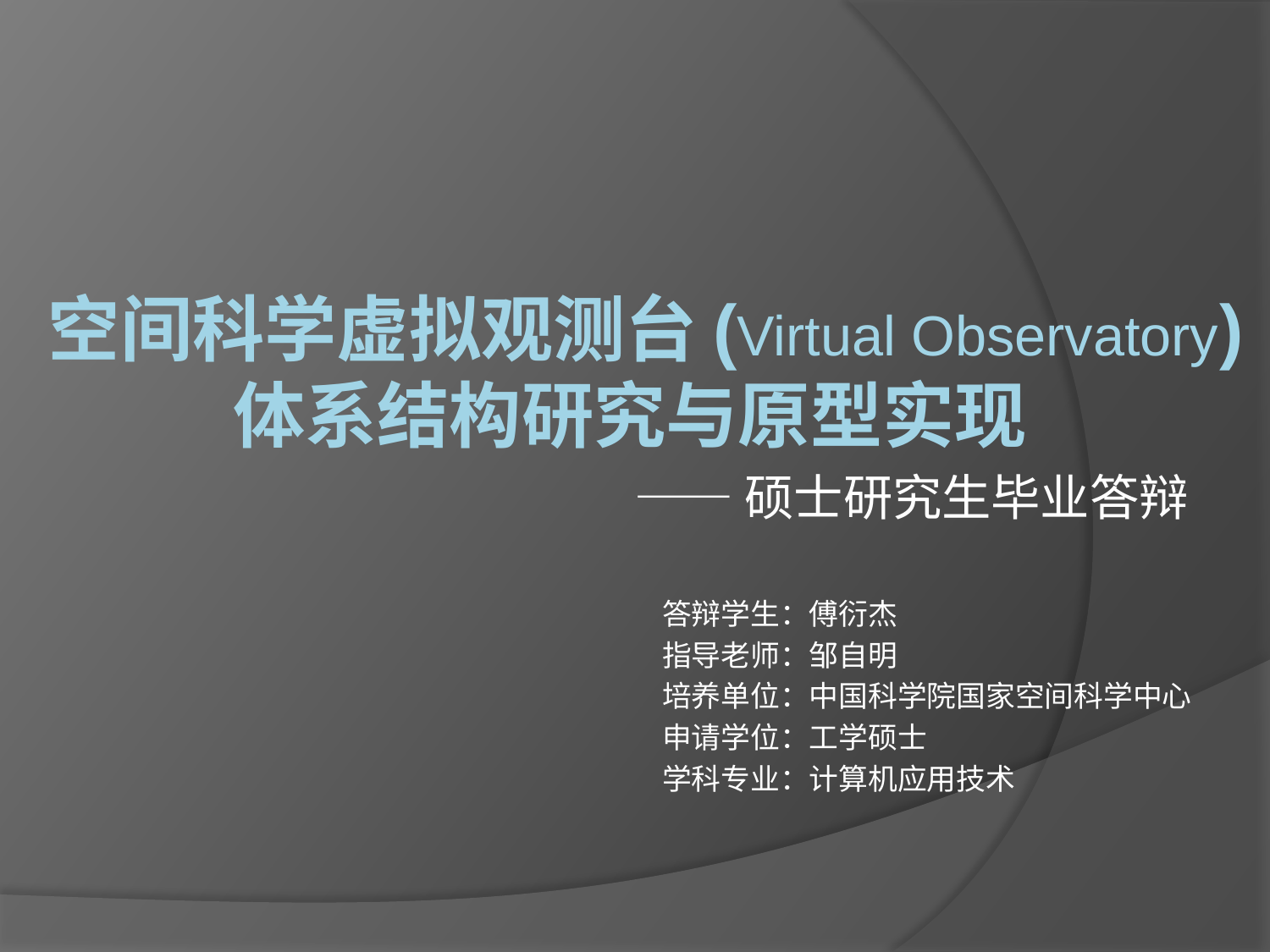

# 空间科学虚拟观测台(Virtual Observatory) 体系结构研究与原型实现
——硕士研究生毕业答辩
答辩学生：傅衍杰
指导老师：邹自明
培养单位：中国科学院国家空间科学中心
申请学位：工学硕士
学科专业：计算机应用技术